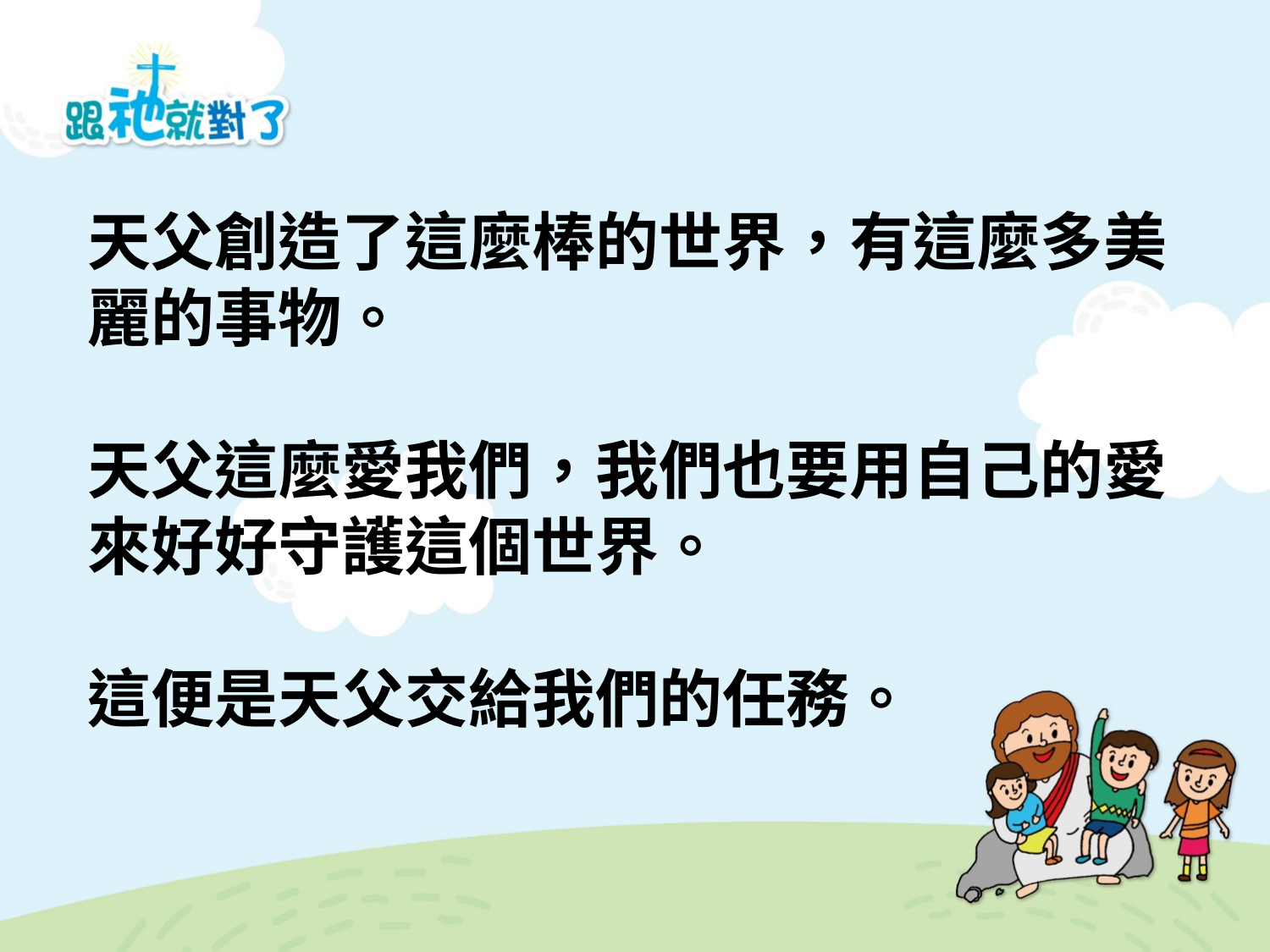

天父創造了這麼棒的世界，有這麼多美麗的事物。

天父這麼愛我們，我們也要用自己的愛來好好守護這個世界。

這便是天父交給我們的任務。